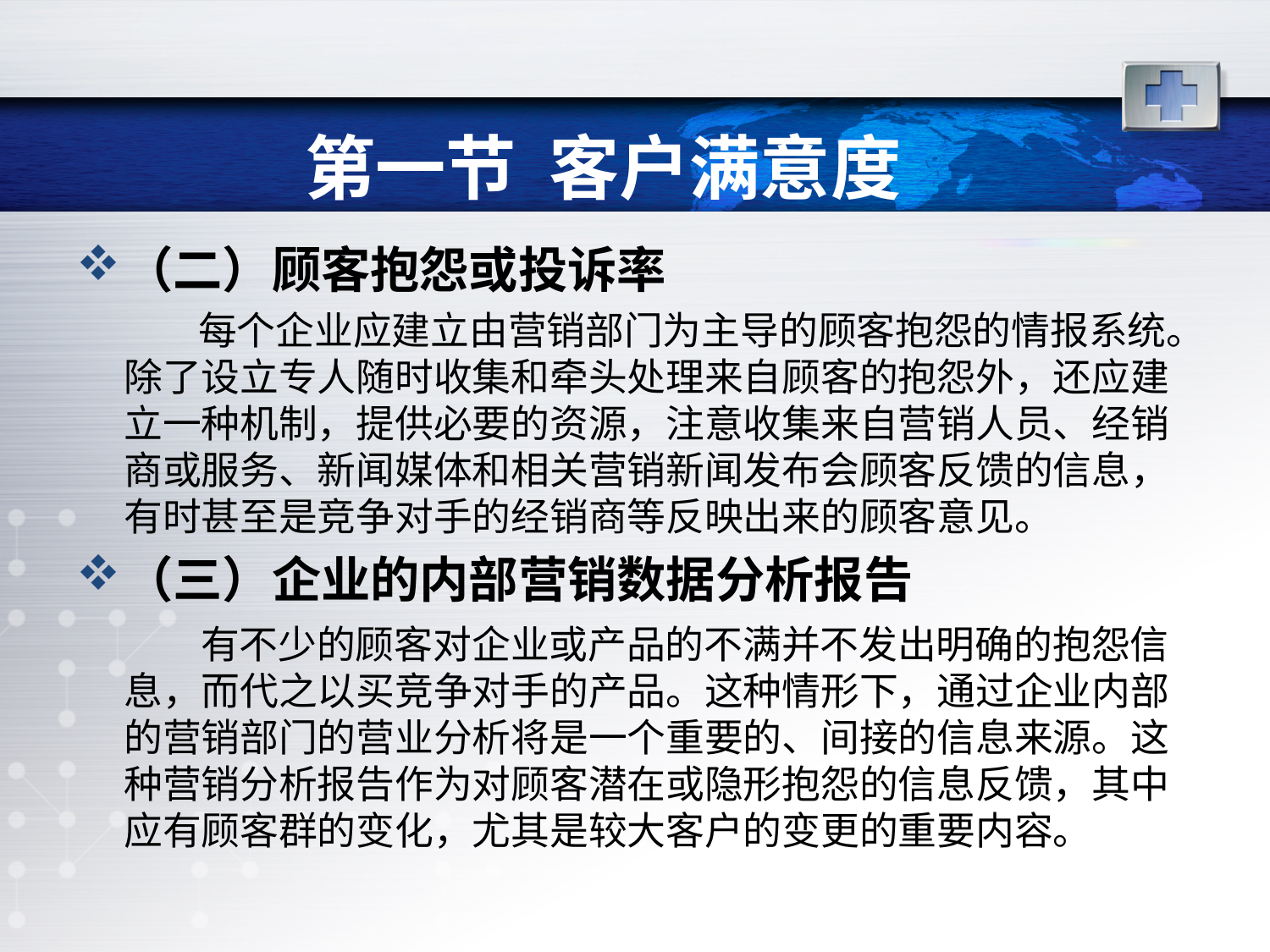

# 第一节  客户满意度
（二）顾客抱怨或投诉率
             每个企业应建立由营销部门为主导的顾客抱怨的情报系统。除了设立专人随时收集和牵头处理来自顾客的抱怨外，还应建立一种机制，提供必要的资源，注意收集来自营销人员、经销商或服务、新闻媒体和相关营销新闻发布会顾客反馈的信息，有时甚至是竞争对手的经销商等反映出来的顾客意见。
（三）企业的内部营销数据分析报告
            有不少的顾客对企业或产品的不满并不发出明确的抱怨信息，而代之以买竞争对手的产品。这种情形下，通过企业内部的营销部门的营业分析将是一个重要的、间接的信息来源。这种营销分析报告作为对顾客潜在或隐形抱怨的信息反馈，其中应有顾客群的变化，尤其是较大客户的变更的重要内容。